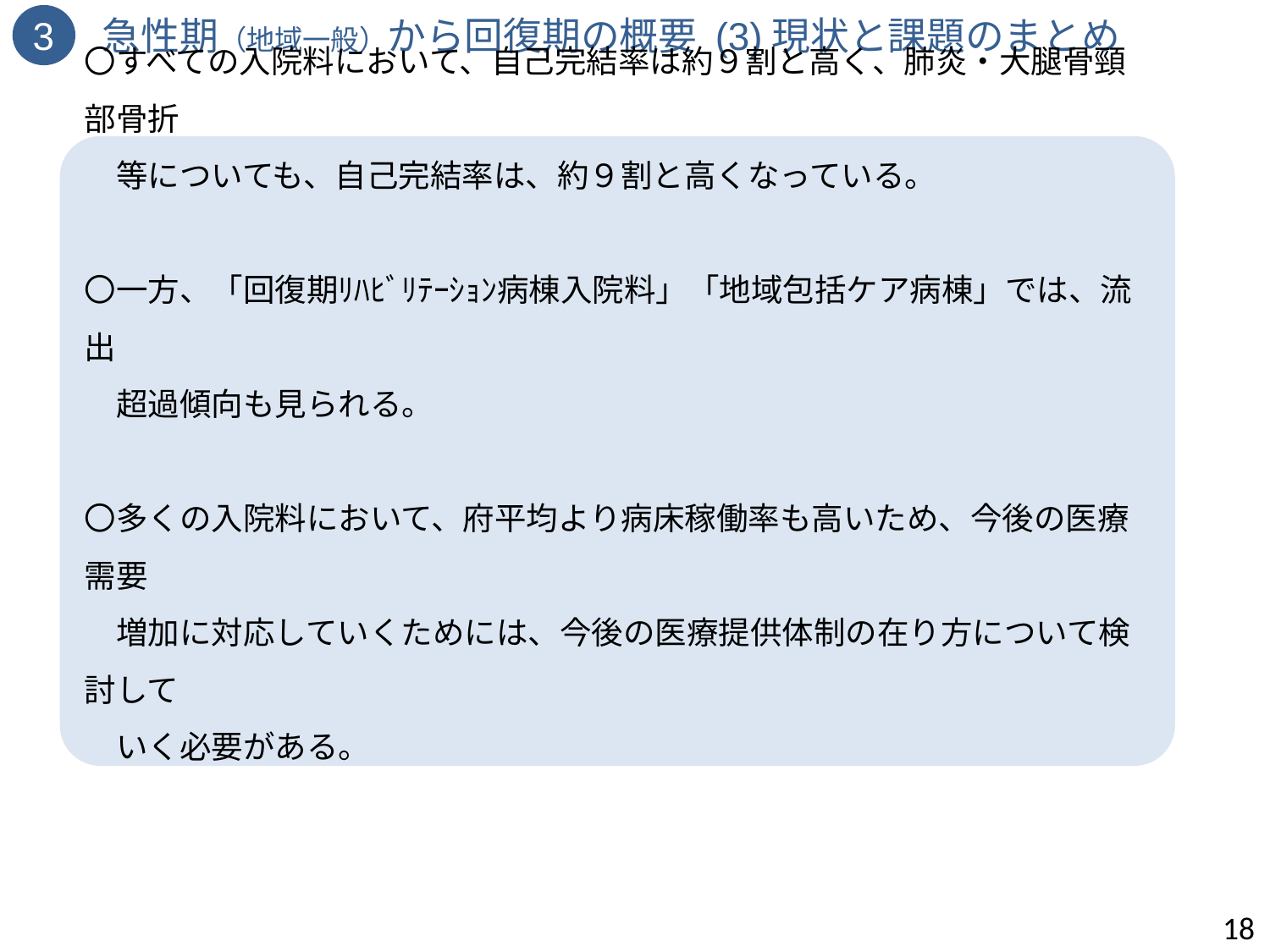

3　急性期（地域一般）から回復期の概要 (3)現状と課題のまとめ

〇すべての入院料において、自己完結率は約９割と高く、肺炎・大腿骨頸部骨折
　等についても、自己完結率は、約９割と高くなっている。

〇一方、「回復期ﾘﾊﾋﾞﾘﾃｰｼｮﾝ病棟入院料」「地域包括ケア病棟」では、流出
　超過傾向も見られる。

〇多くの入院料において、府平均より病床稼働率も高いため、今後の医療需要
　増加に対応していくためには、今後の医療提供体制の在り方について検討して
　いく必要がある。

18